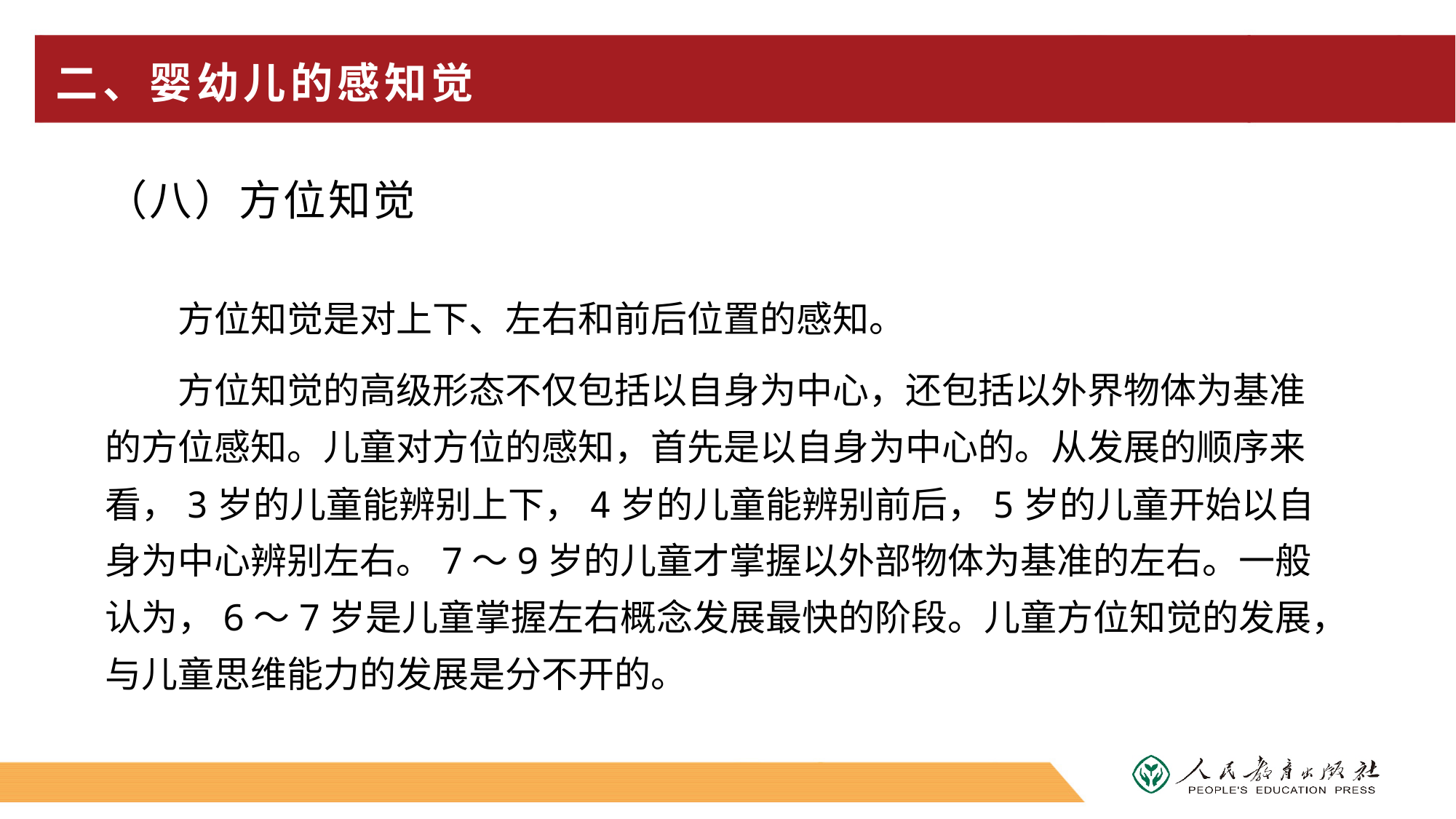

# 二、婴幼儿的感知觉
（八）方位知觉
方位知觉是对上下、左右和前后位置的感知。
方位知觉的高级形态不仅包括以自身为中心，还包括以外界物体为基准的方位感知。儿童对方位的感知，首先是以自身为中心的。从发展的顺序来看，3岁的儿童能辨别上下，4岁的儿童能辨别前后，5岁的儿童开始以自身为中心辨别左右。7～9岁的儿童才掌握以外部物体为基准的左右。一般认为，6～7岁是儿童掌握左右概念发展最快的阶段。儿童方位知觉的发展，与儿童思维能力的发展是分不开的。